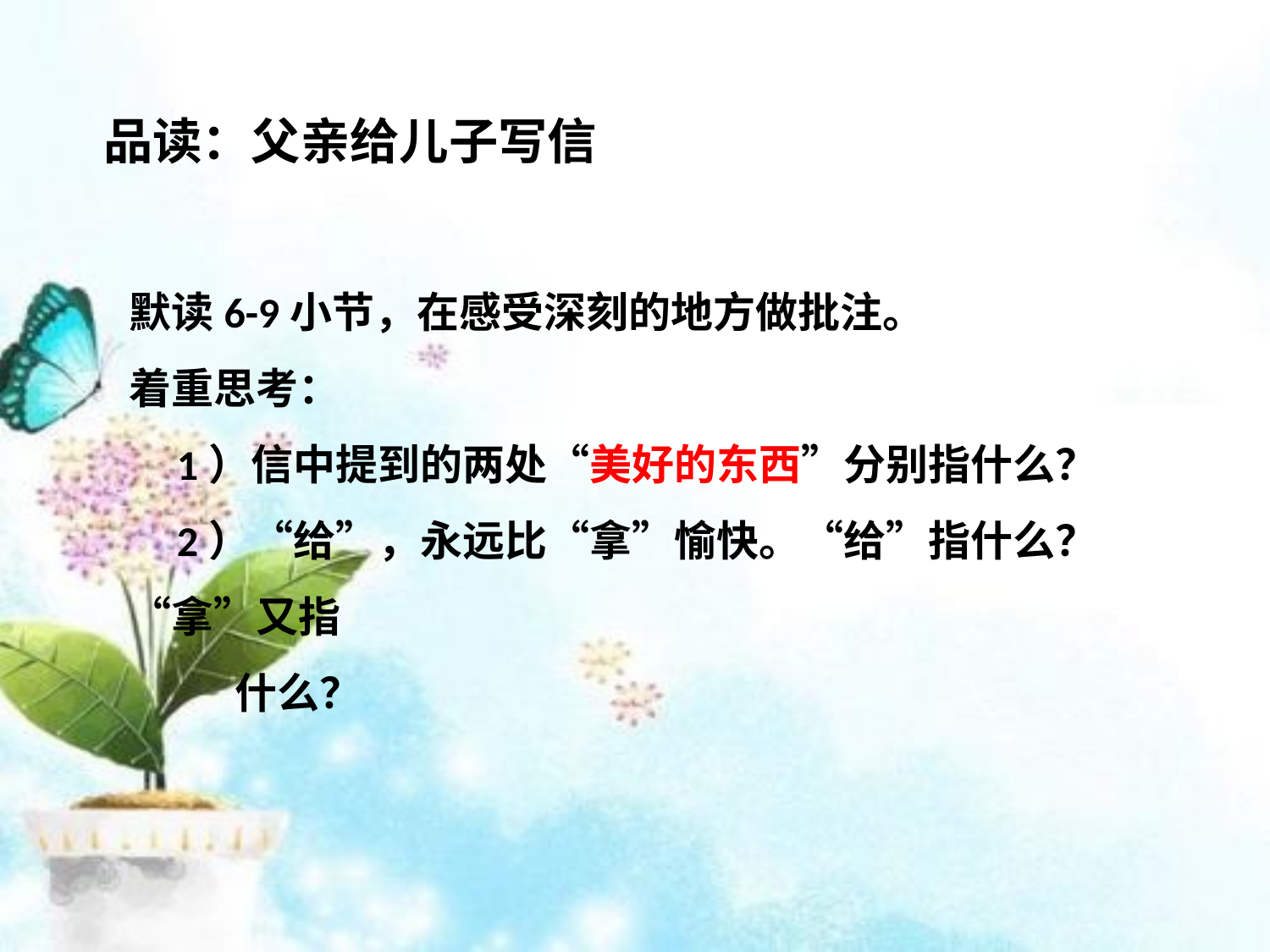

品读：父亲给儿子写信
默读6-9小节，在感受深刻的地方做批注。
着重思考：
     1）信中提到的两处“美好的东西”分别指什么？
     2）“给”，永远比“拿”愉快。“给”指什么？“拿”又指
          什么？